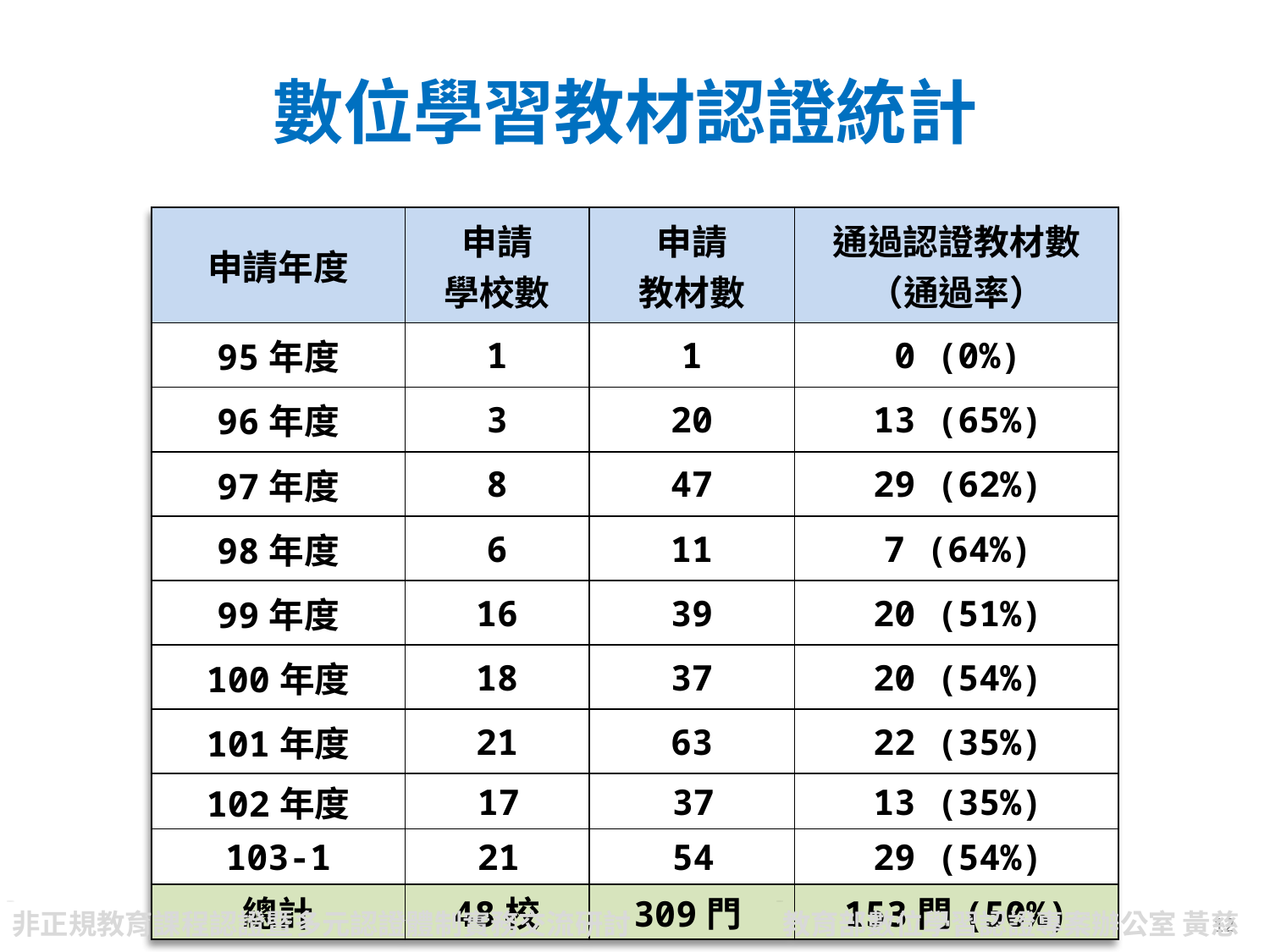

數位學習教材認證統計
| 申請年度 | 申請 學校數 | 申請 教材數 | 通過認證教材數 （通過率） |
| --- | --- | --- | --- |
| 95年度 | 1 | 1 | 0 (0%) |
| 96年度 | 3 | 20 | 13 (65%) |
| 97年度 | 8 | 47 | 29 (62%) |
| 98年度 | 6 | 11 | 7 (64%) |
| 99年度 | 16 | 39 | 20 (51%) |
| 100年度 | 18 | 37 | 20 (54%) |
| 101年度 | 21 | 63 | 22 (35%) |
| 102年度 | 17 | 37 | 13 (35%) |
| 103-1 | 21 | 54 | 29 (54%) |
| 總計 | 48校 | 309門 | 153門(50%) |

12
非正規教育課程認證暨多元認證體制實務交流研討
教育部數位學習認證專案辦公室 黃慈